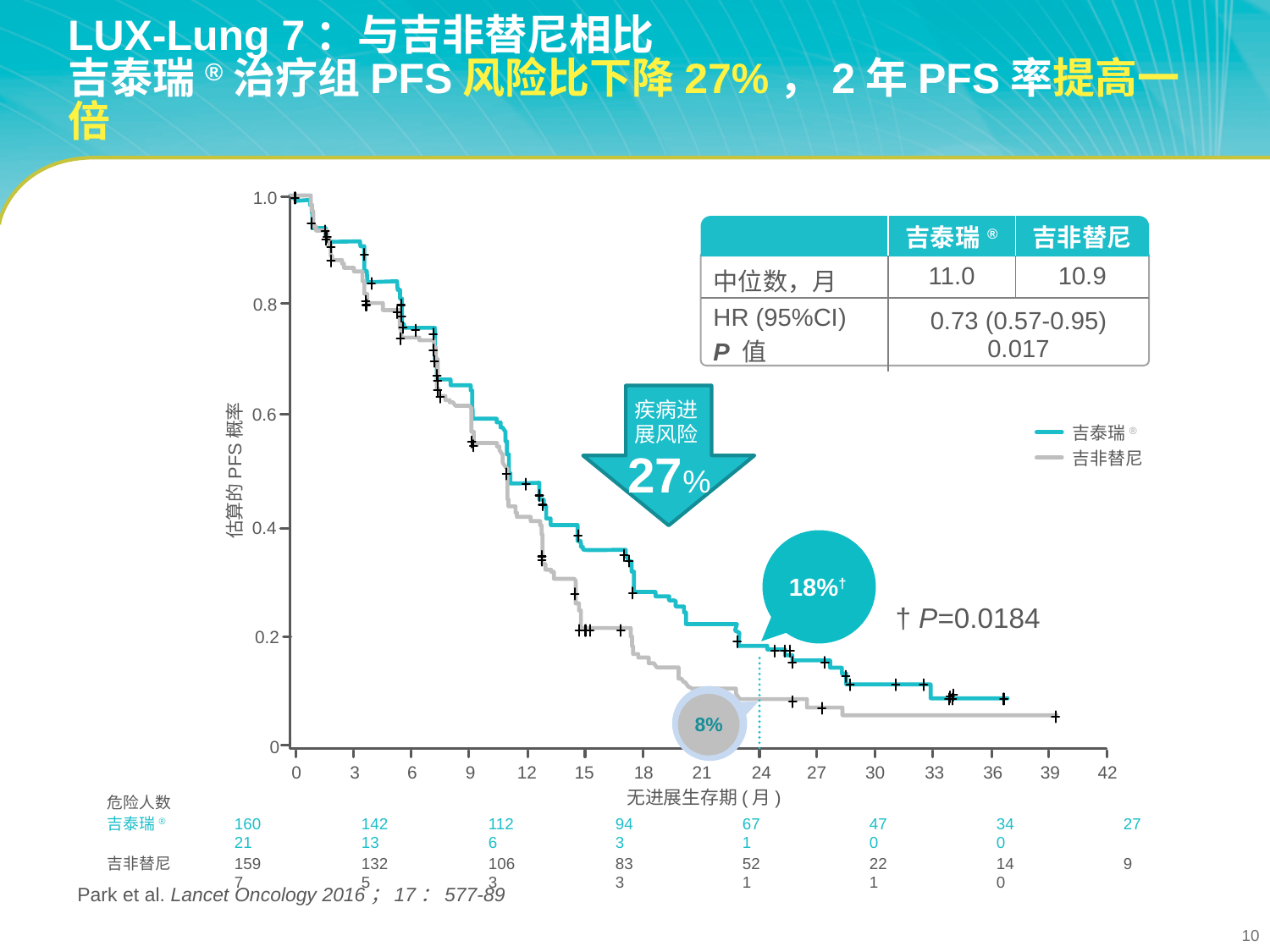

# LUX-Lung 7：与吉非替尼相比 吉泰瑞®治疗组PFS风险比下降27%，2年PFS率提高一倍
1.0

|  | 吉泰瑞® | 吉非替尼 |
| --- | --- | --- |
| 中位数，月 | 11.0 | 10.9 |
| HR (95%CI) P 值 | 0.73 (0.57-0.95) 0.017 |  |

0.8

疾病进展风险
0.6
吉泰瑞®
吉非替尼
27%
估算的PFS概率
0.4

18%†
† P=0.0184
0.2

8%
0
0
3
6
9
12
15
18
21
24
27
30
33
36
39
42
无进展生存期(月)
危险人数
吉泰瑞®	160	142	112	94	67	47	34	27	21	13	6	3	1	0	0
吉非替尼	159	132	106	83	52	22	14	9	7	5	3	3	1	1	0
Park et al. Lancet Oncology 2016；17：577-89